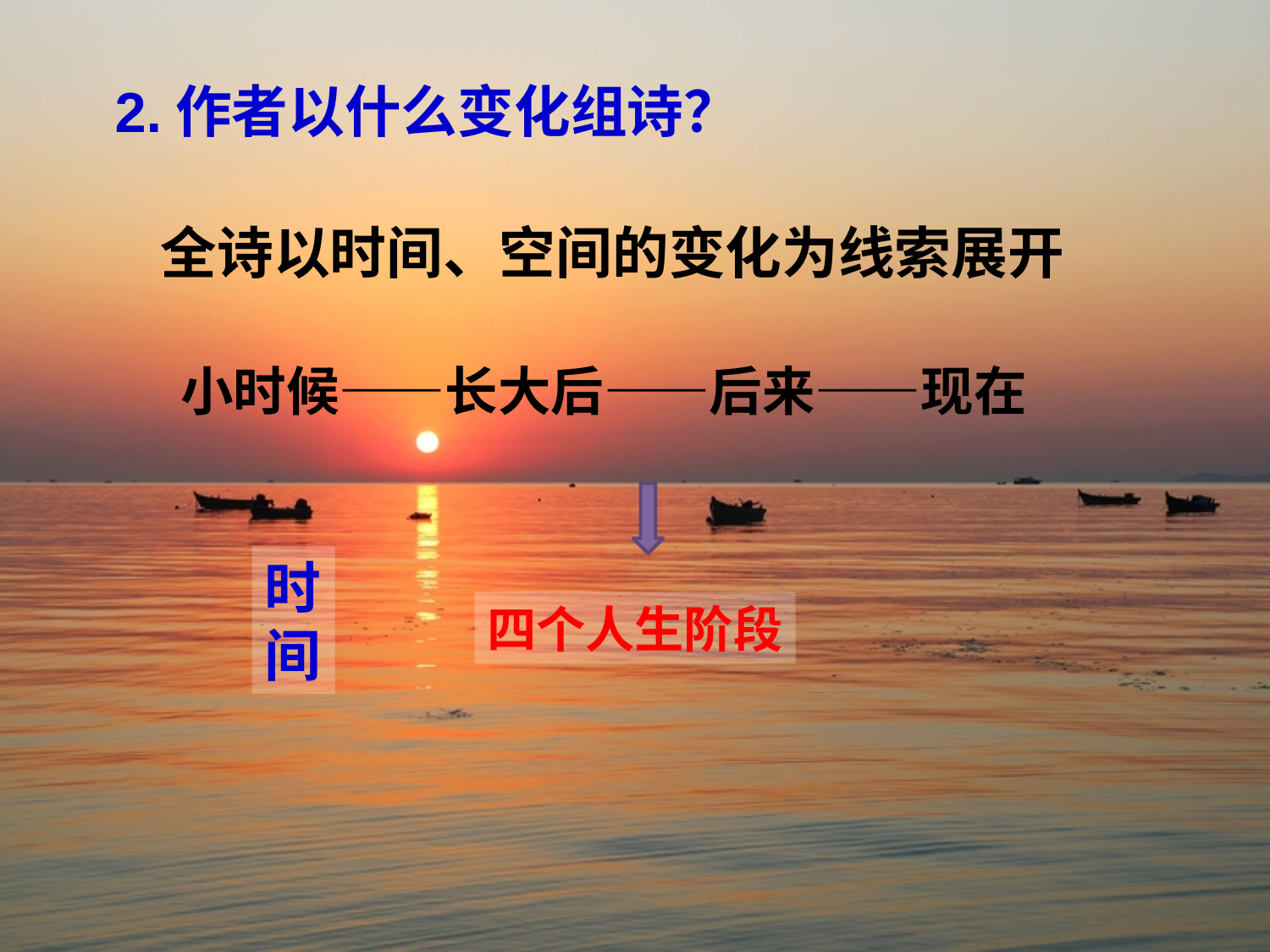

2.作者以什么变化组诗？
全诗以时间、空间的变化为线索展开
小时候——长大后——后来——现在

时 间
四个人生阶段